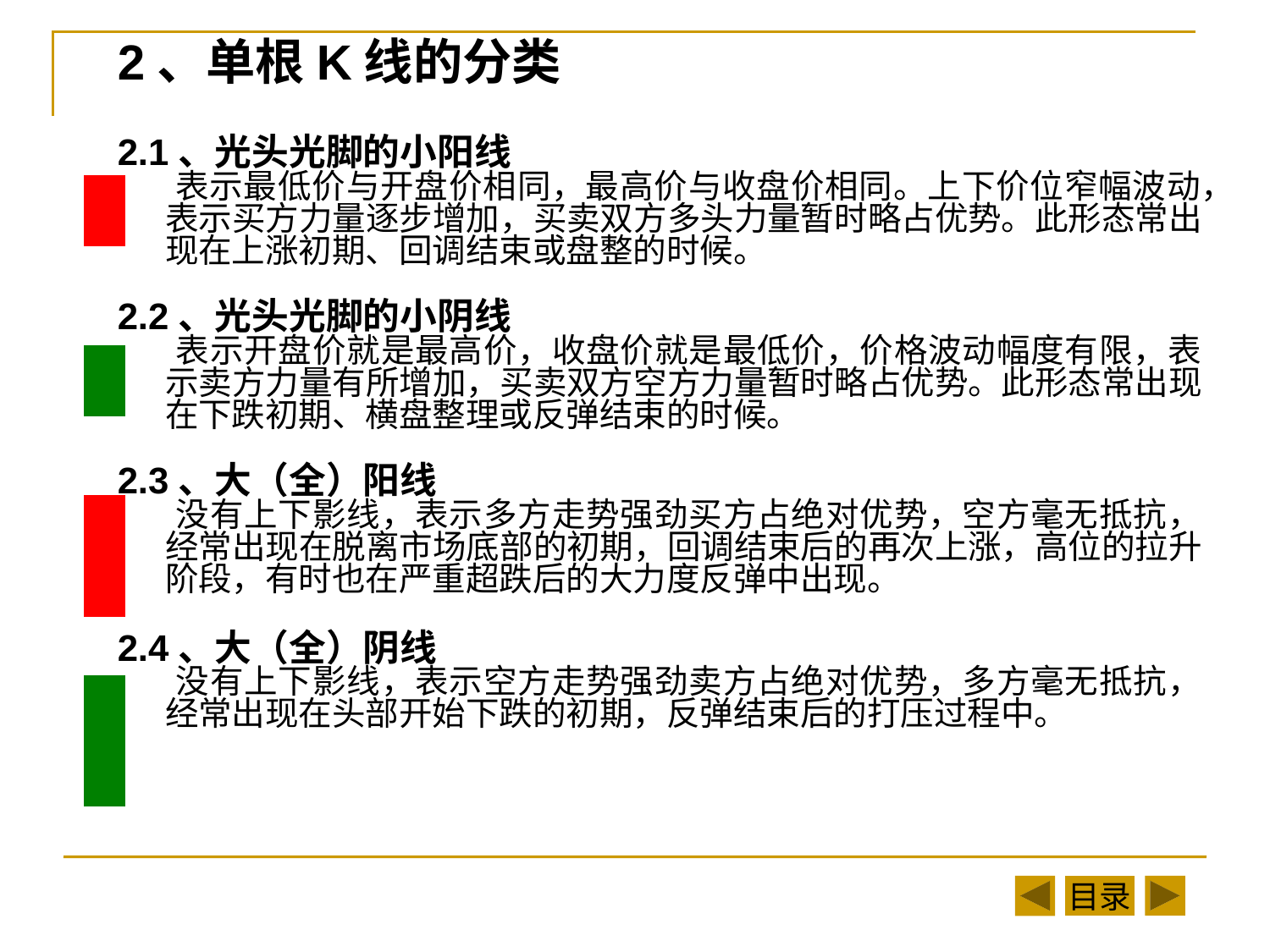

2、单根K线的分类

2.1、光头光脚的小阳线
      表示最低价与开盘价相同，最高价与收盘价相同。上下价位窄幅波动，表示买方力量逐步增加，买卖双方多头力量暂时略占优势。此形态常出现在上涨初期、回调结束或盘整的时候。

2.2、光头光脚的小阴线
      表示开盘价就是最高价，收盘价就是最低价，价格波动幅度有限，表示卖方力量有所增加，买卖双方空方力量暂时略占优势。此形态常出现在下跌初期、横盘整理或反弹结束的时候。

2.3、大（全）阳线
      没有上下影线，表示多方走势强劲买方占绝对优势，空方毫无抵抗，经常出现在脱离市场底部的初期，回调结束后的再次上涨，高位的拉升阶段，有时也在严重超跌后的大力度反弹中出现。

2.4、大（全）阴线
      没有上下影线，表示空方走势强劲卖方占绝对优势，多方毫无抵抗，经常出现在头部开始下跌的初期，反弹结束后的打压过程中。